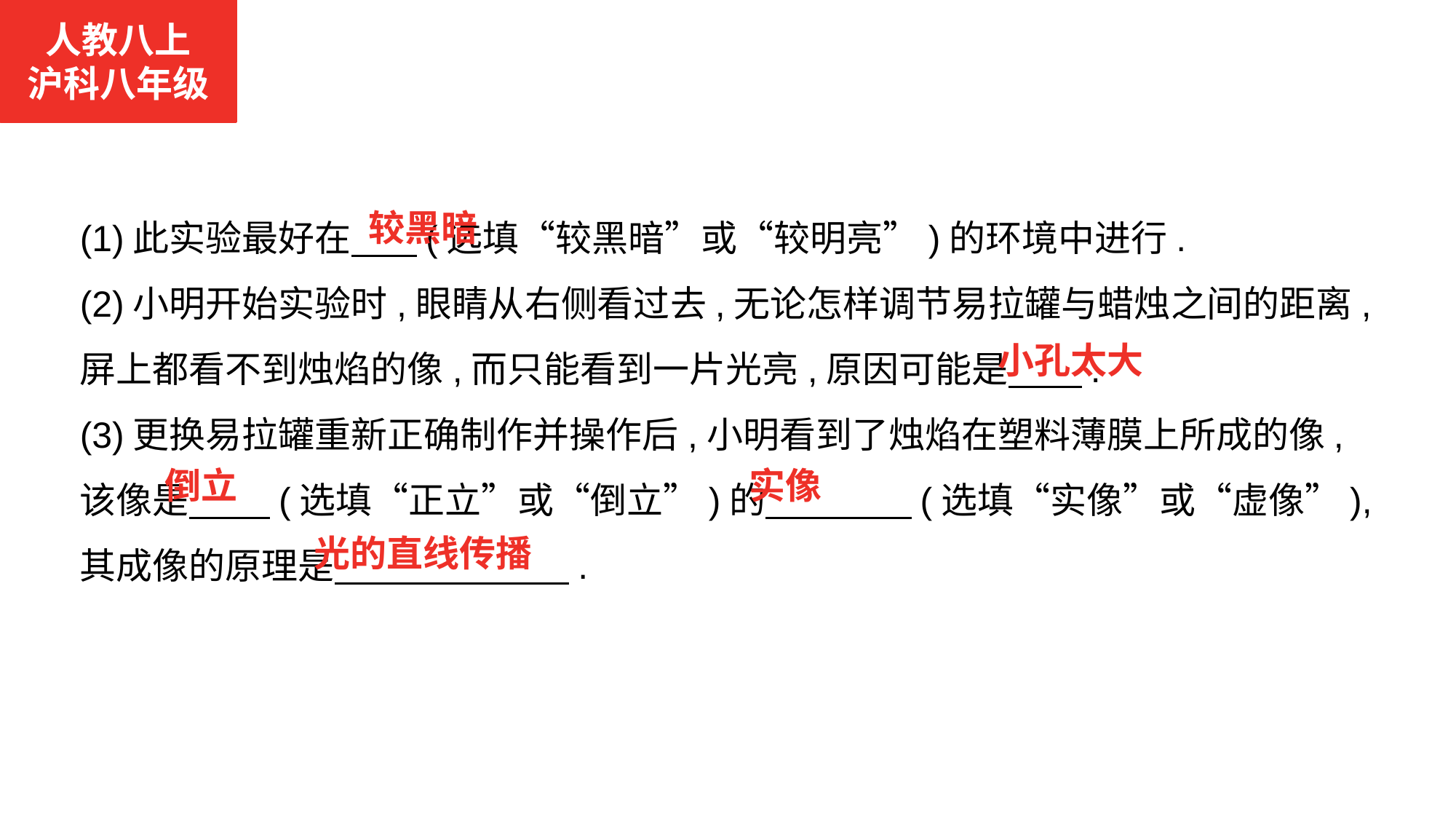

人教八上
沪科八年级

(1)此实验最好在        (选填“较黑暗”或“较明亮”)的环境中进行.
(2)小明开始实验时,眼睛从右侧看过去,无论怎样调节易拉罐与蜡烛之间的距离,屏上都看不到烛焰的像,而只能看到一片光亮,原因可能是         .
(3)更换易拉罐重新正确制作并操作后,小明看到了烛焰在塑料薄膜上所成的像,该像是　　 (选填“正立”或“倒立”)的　　　　(选填“实像”或“虚像”),其成像的原理是　　　　　　  .

较黑暗
小孔太大
倒立
实像
光的直线传播